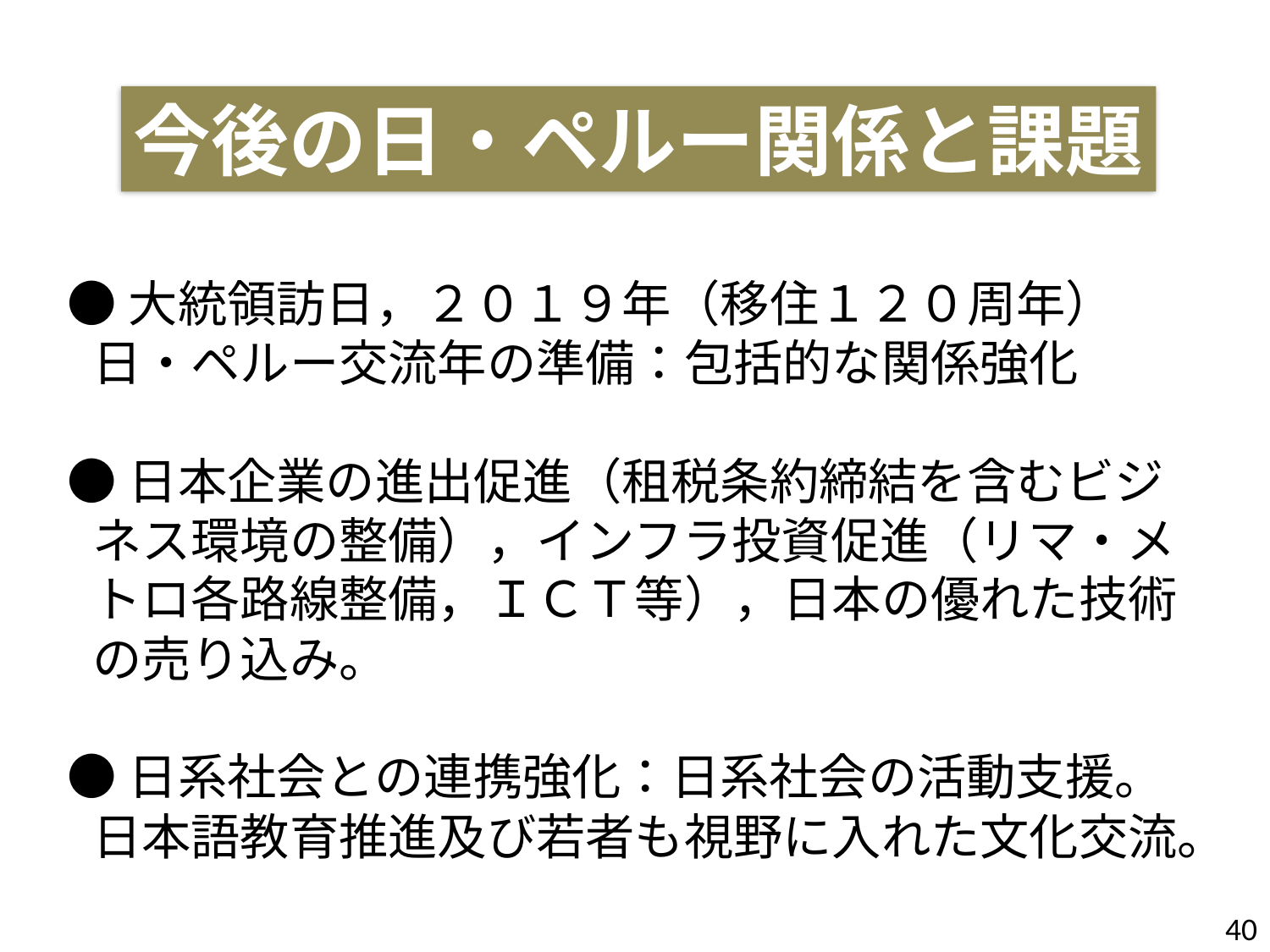

今後の日・ペルー関係と課題
●大統領訪日，２０１９年（移住１２０周年）日・ペルー交流年の準備：包括的な関係強化

●日本企業の進出促進（租税条約締結を含むビジネス環境の整備），インフラ投資促進（リマ・メトロ各路線整備，ＩＣＴ等），日本の優れた技術の売り込み。

●日系社会との連携強化：日系社会の活動支援。日本語教育推進及び若者も視野に入れた文化交流。
40